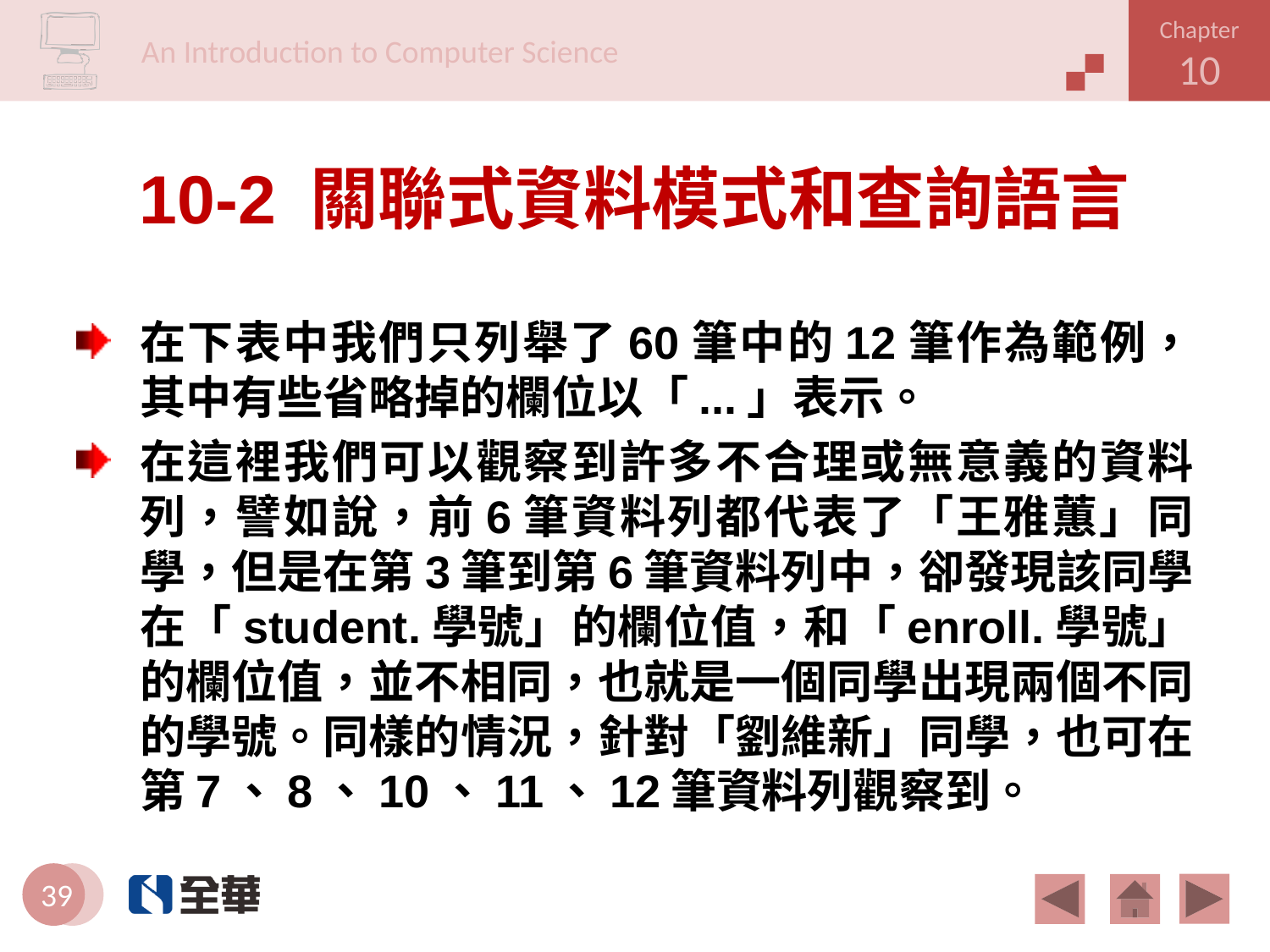

# 10-2 關聯式資料模式和查詢語言
在下表中我們只列舉了60筆中的12筆作為範例，其中有些省略掉的欄位以「...」表示。
在這裡我們可以觀察到許多不合理或無意義的資料列，譬如說，前6筆資料列都代表了「王雅蕙」同學，但是在第3筆到第6筆資料列中，卻發現該同學在「student.學號」的欄位值，和「enroll.學號」的欄位值，並不相同，也就是一個同學出現兩個不同的學號。同樣的情況，針對「劉維新」同學，也可在第7、8、10、11、12筆資料列觀察到。